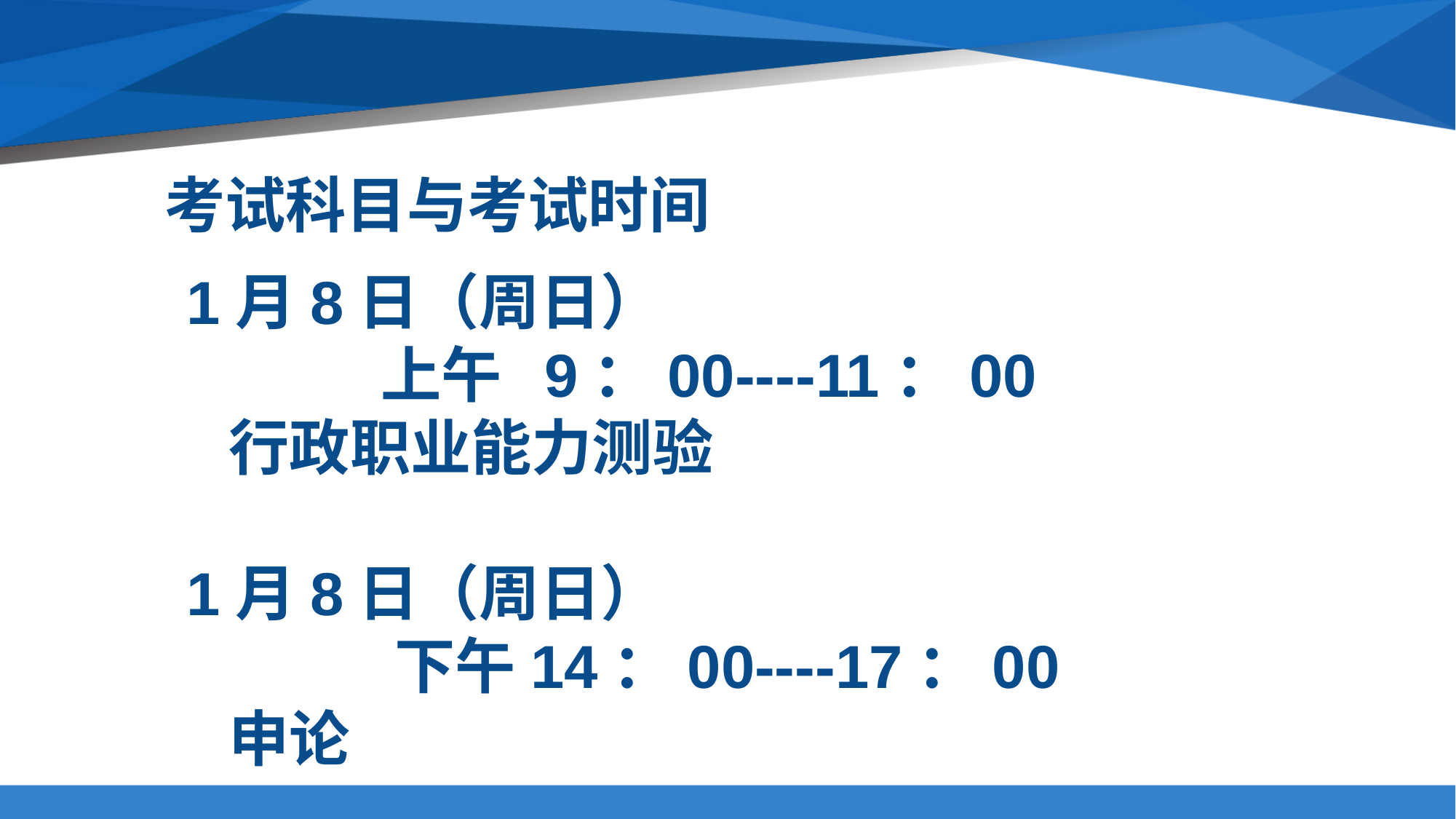

# 考试科目与考试时间
1月8日（周日）
             上午  9：00----11：00
  行政职业能力测验

1月8日（周日）
              下午14：00----17：00
  申论